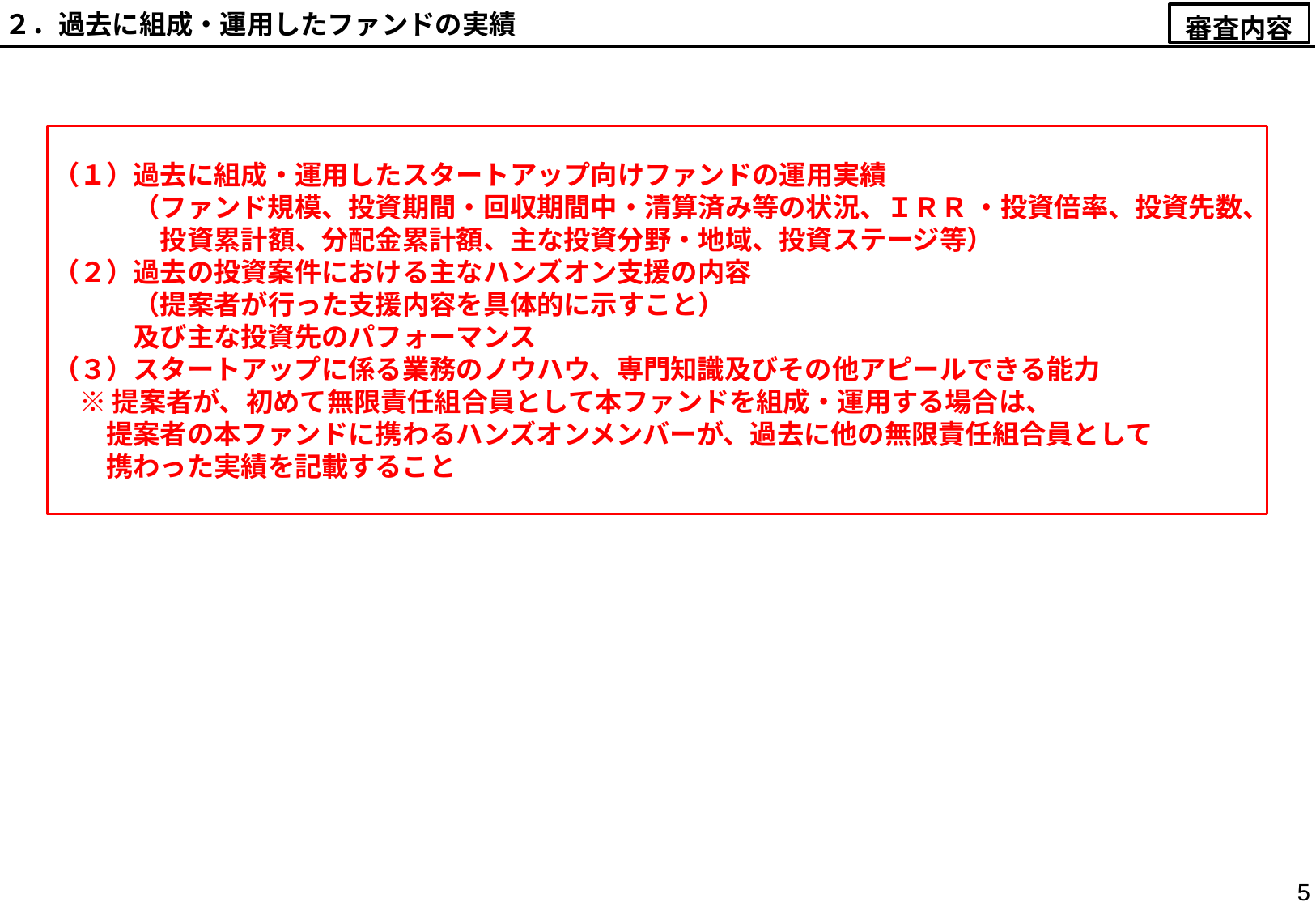

２．過去に組成・運用したファンドの実績
審査内容
（１）過去に組成・運用したスタートアップ向けファンドの運用実績
　　　（ファンド規模、投資期間・回収期間中・清算済み等の状況、ＩＲＲ ・投資倍率、投資先数、
　　　　投資累計額、分配金累計額、主な投資分野・地域、投資ステージ等）
（２）過去の投資案件における主なハンズオン支援の内容
　　　（提案者が行った支援内容を具体的に示すこと）
　　　及び主な投資先のパフォーマンス
（３）スタートアップに係る業務のノウハウ、専門知識及びその他アピールできる能力
　※ 提案者が、初めて無限責任組合員として本ファンドを組成・運用する場合は、
　　提案者の本ファンドに携わるハンズオンメンバーが、過去に他の無限責任組合員として
　　携わった実績を記載すること
5